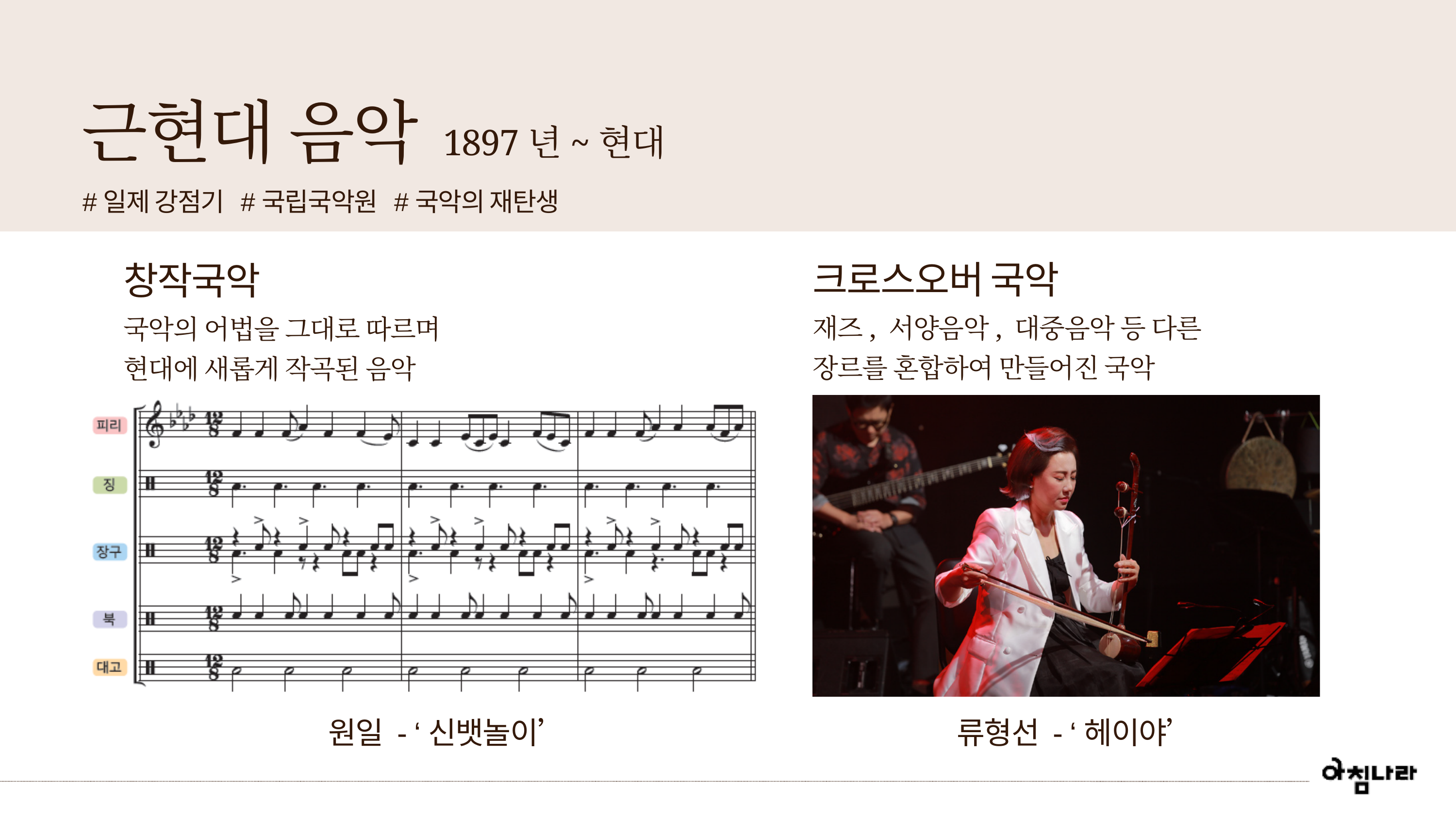

근현대 음악
1897년~현대

#일제 강점기  #국립국악원  #국악의 재탄생
크로스오버 국악
창작국악
재즈, 서양음악, 대중음악 등 다른 장르를 혼합하여 만들어진 국악
국악의 어법을 그대로 따르며
현대에 새롭게 작곡된 음악

원일 - ‘신뱃놀이’
류형선 - ‘헤이야’